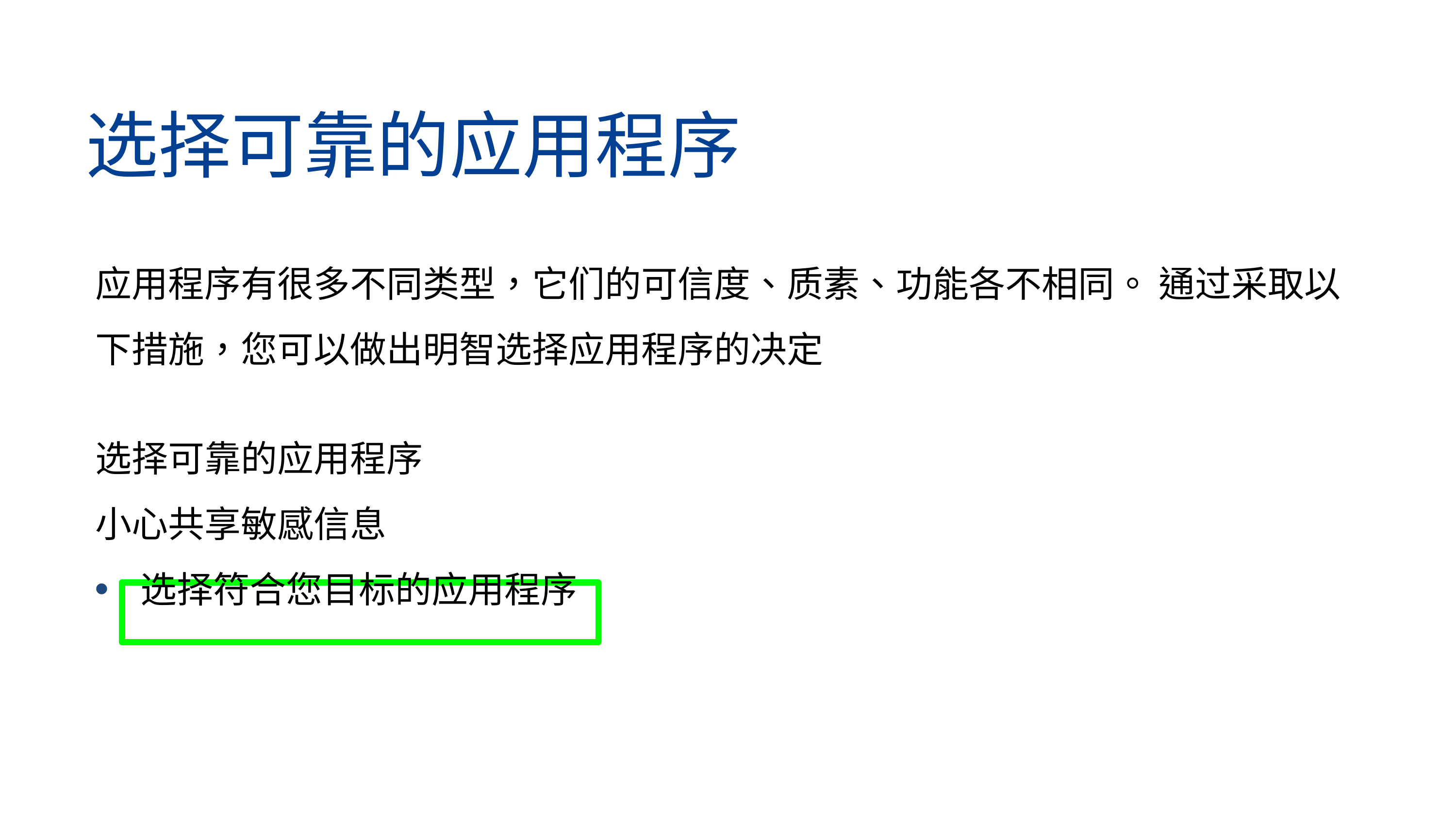

选择可靠的应用程序
应用程序有很多不同类型，它们的可信度、质素、功能各不相同。 通过采取以下措施，您可以做出明智选择应用程序的决定
选择可靠的应用程序
小心共享敏感信息
选择符合您目标的应用程序